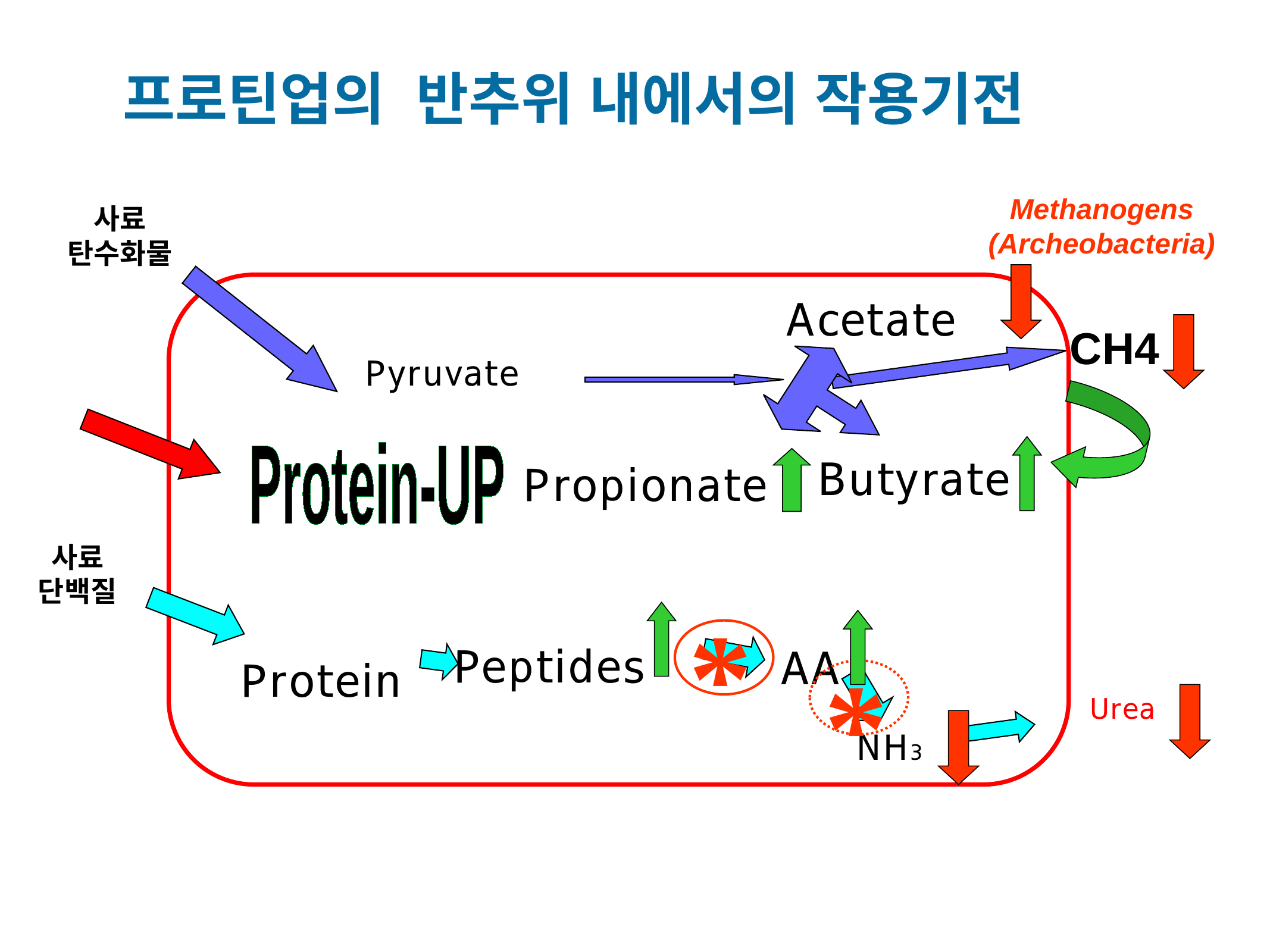

프로틴업의  반추위 내에서의 작용기전
Methanogens (Archeobacteria)
사료
탄수화물

Acetate

 CH4

Pyruvate

Protein-UP
Butyrate

Propionate
사료
단백질
*

Peptides
AA

*

Protein

Urea

NH3